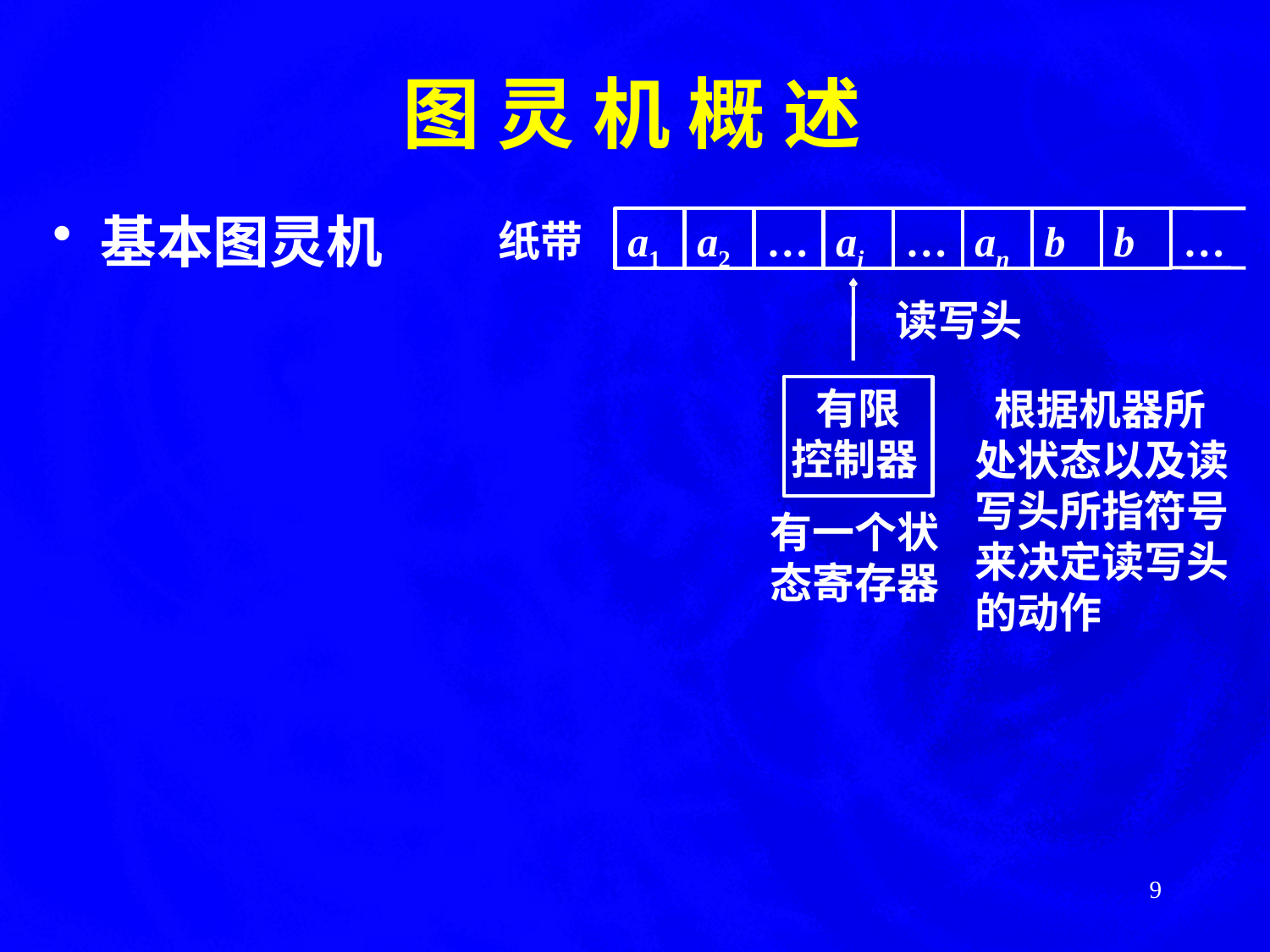

图 灵 机 概 述
基本图灵机
纸带
a1
a2
…
ai

…
an

b
b
…

读写头
有限
控制器
 根据机器所处状态以及读写头所指符号来决定读写头的动作

有一个状态寄存器
9